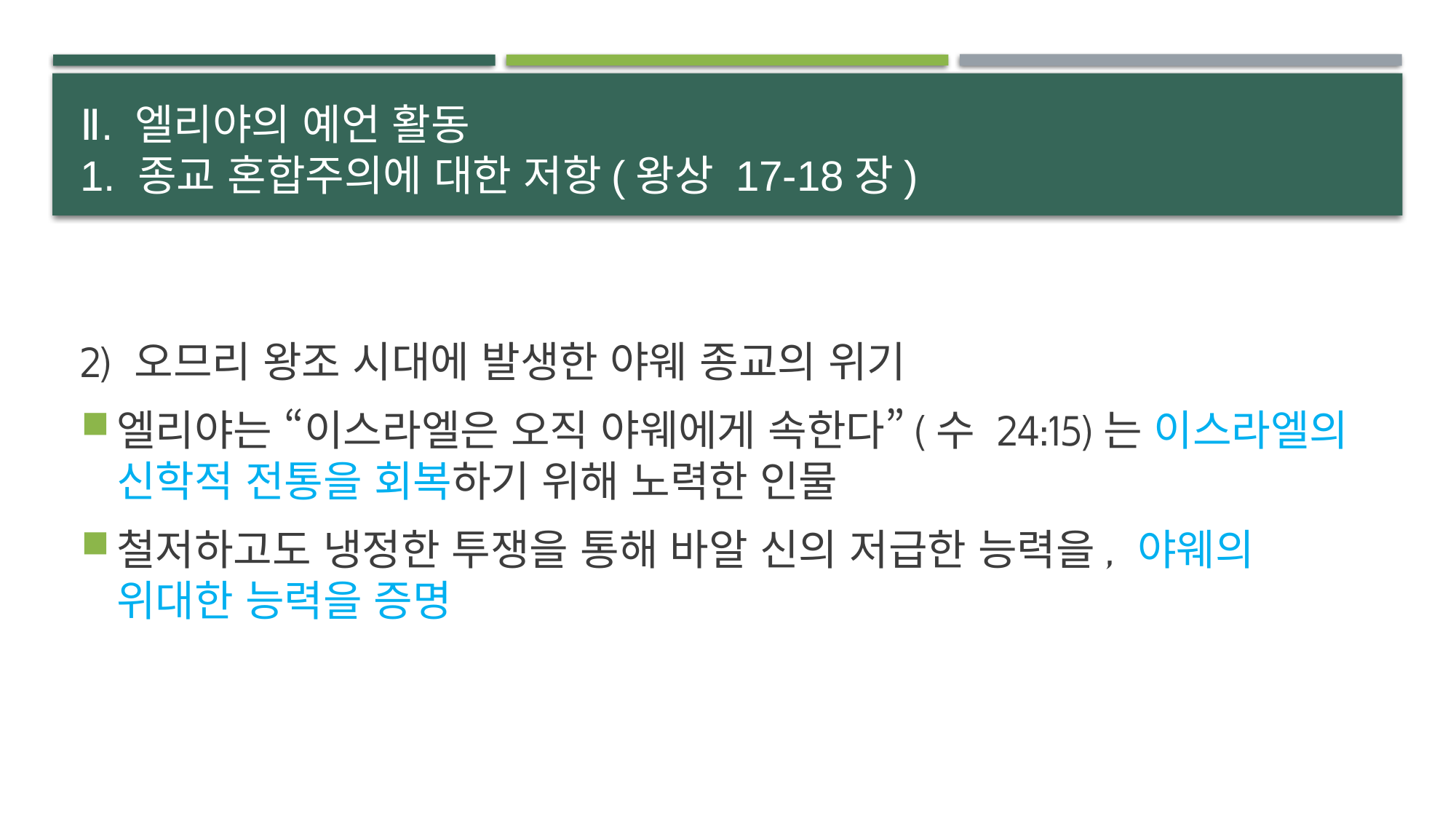

# Ⅱ. 엘리야의 예언 활동 1. 종교 혼합주의에 대한 저항(왕상 17-18장)
2) 오므리 왕조 시대에 발생한 야웨 종교의 위기
엘리야는 “이스라엘은 오직 야웨에게 속한다”(수 24:15)는 이스라엘의 신학적 전통을 회복하기 위해 노력한 인물
철저하고도 냉정한 투쟁을 통해 바알 신의 저급한 능력을, 야웨의 위대한 능력을 증명